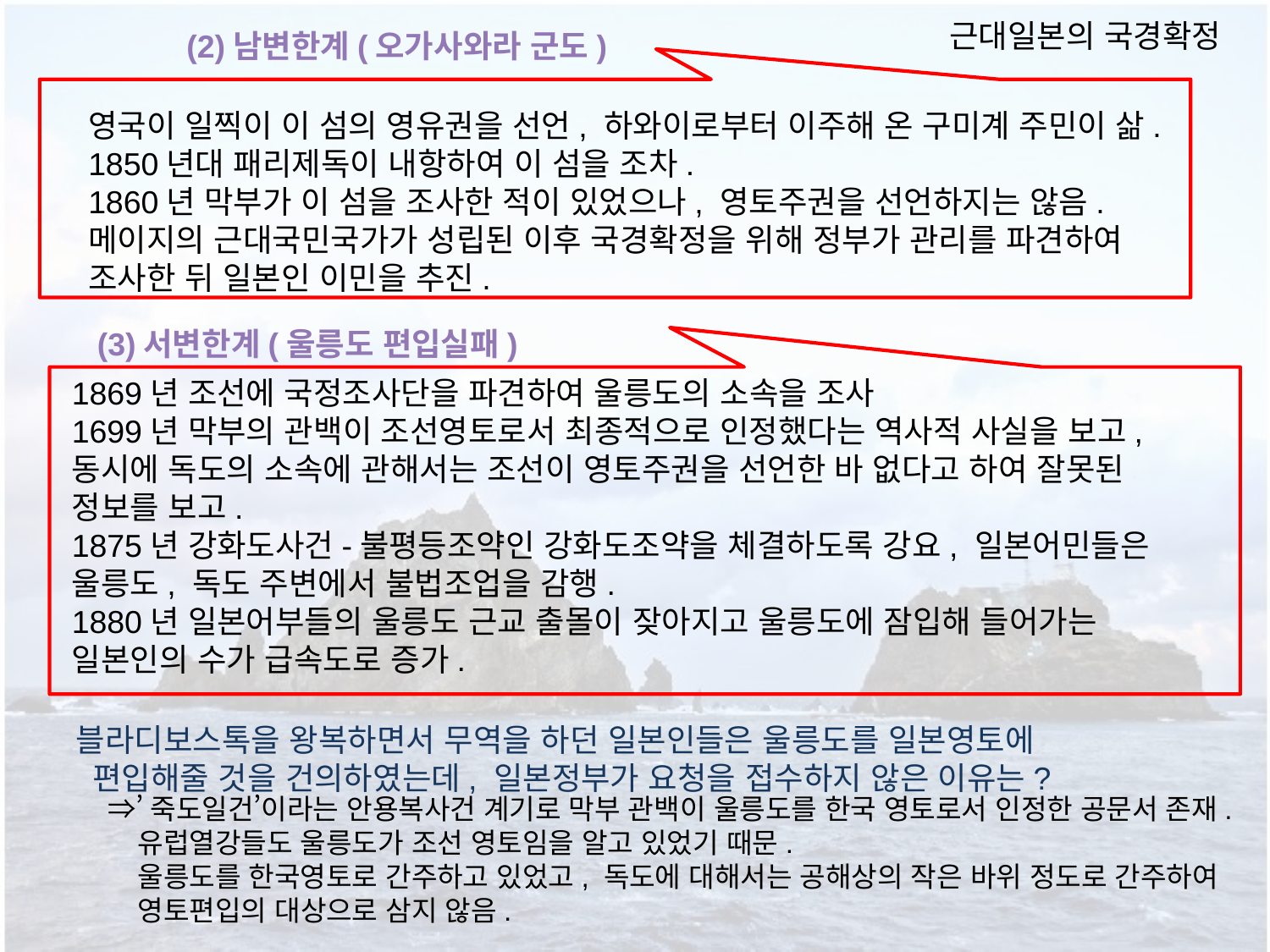

근대일본의 국경확정
(2)남변한계(오가사와라 군도)

영국이 일찍이 이 섬의 영유권을 선언, 하와이로부터 이주해 온 구미계 주민이 삶.
1850년대 패리제독이 내항하여 이 섬을 조차.
1860년 막부가 이 섬을 조사한 적이 있었으나, 영토주권을 선언하지는 않음.
메이지의 근대국민국가가 성립된 이후 국경확정을 위해 정부가 관리를 파견하여
조사한 뒤 일본인 이민을 추진.
(3)서변한계(울릉도 편입실패)

1869년 조선에 국정조사단을 파견하여 울릉도의 소속을 조사
1699년 막부의 관백이 조선영토로서 최종적으로 인정했다는 역사적 사실을 보고, 동시에 독도의 소속에 관해서는 조선이 영토주권을 선언한 바 없다고 하여 잘못된 정보를 보고.
1875년 강화도사건-불평등조약인 강화도조약을 체결하도록 강요, 일본어민들은 울릉도, 독도 주변에서 불법조업을 감행.
1880년 일본어부들의 울릉도 근교 출몰이 잦아지고 울릉도에 잠입해 들어가는 일본인의 수가 급속도로 증가.
블라디보스톡을 왕복하면서 무역을 하던 일본인들은 울릉도를 일본영토에
 편입해줄 것을 건의하였는데, 일본정부가 요청을 접수하지 않은 이유는?
⇒’죽도일건’이라는 안용복사건 계기로 막부 관백이 울릉도를 한국 영토로서 인정한 공문서 존재.
   유럽열강들도 울릉도가 조선 영토임을 알고 있었기 때문.
   울릉도를 한국영토로 간주하고 있었고, 독도에 대해서는 공해상의 작은 바위 정도로 간주하여
   영토편입의 대상으로 삼지 않음.